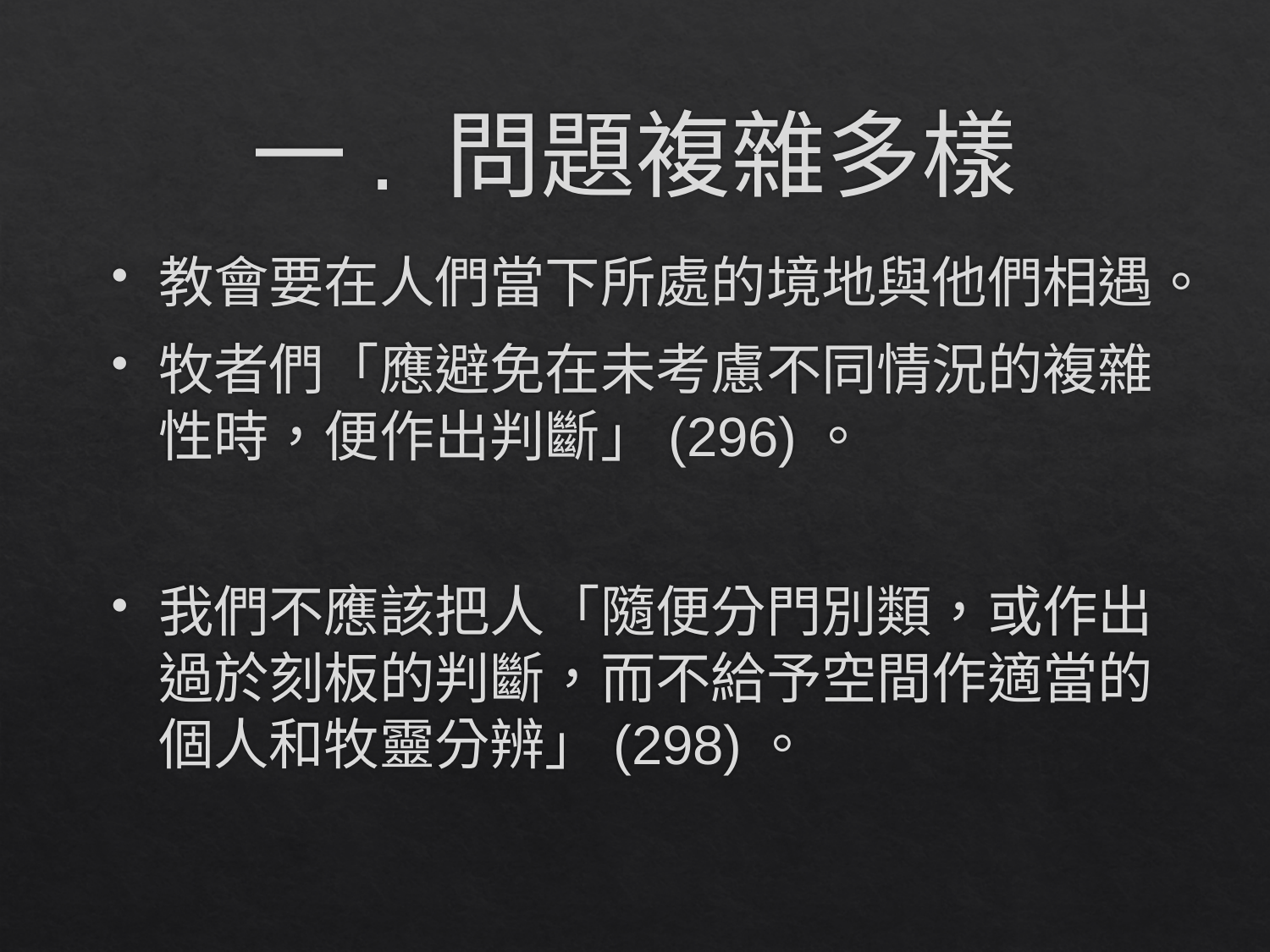

# 一. 問題複雜多樣
教會要在人們當下所處的境地與他們相遇。
牧者們「應避免在未考慮不同情況的複雜性時，便作出判斷」(296)。

我們不應該把人「隨便分門別類，或作出過於刻板的判斷，而不給予空間作適當的個人和牧靈分辨」(298)。